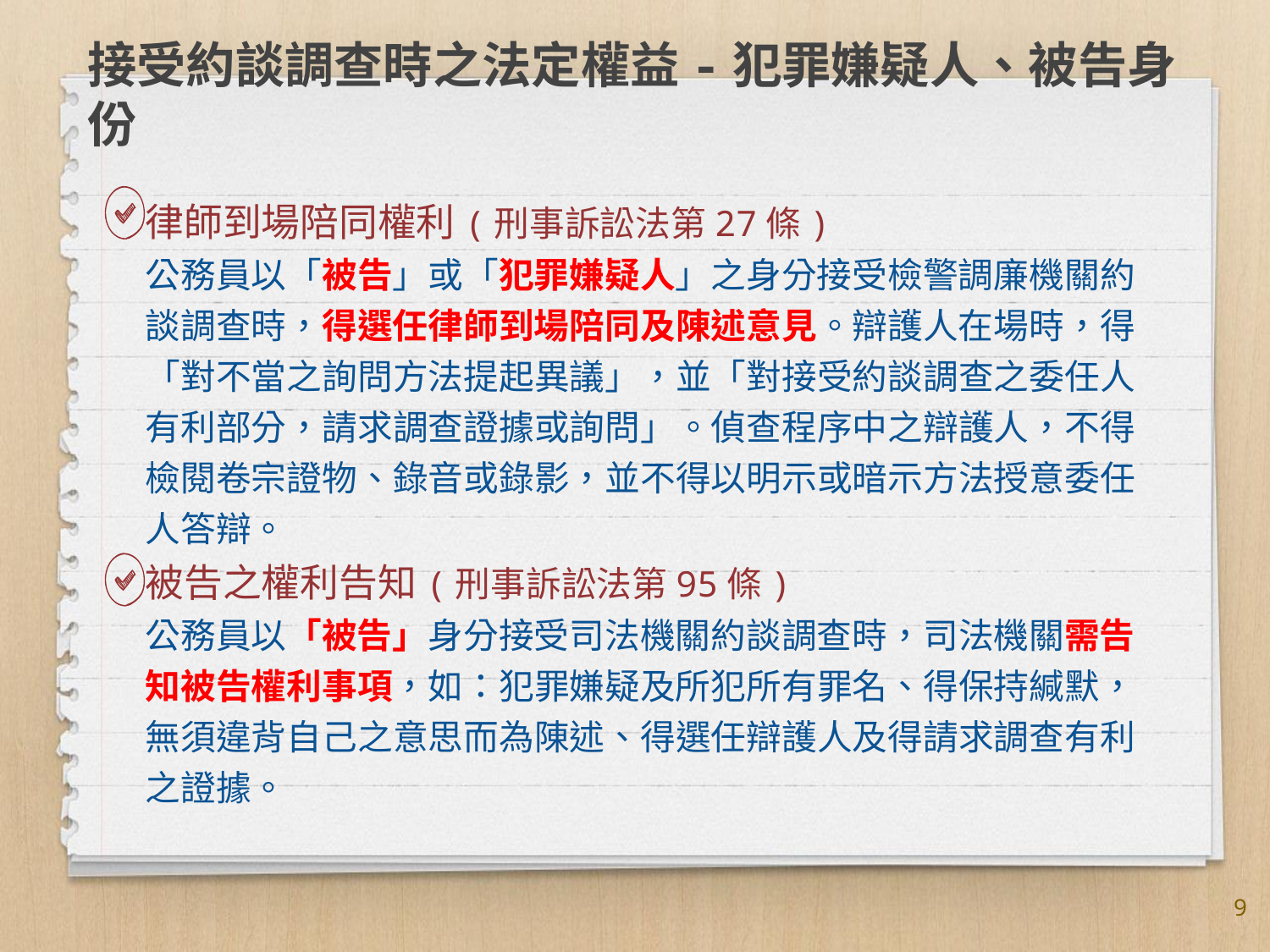

# 接受約談調查時之法定權益-犯罪嫌疑人、被告身份
律師到場陪同權利(刑事訴訟法第27條)
公務員以「被告」或「犯罪嫌疑人」之身分接受檢警調廉機關約談調查時，得選任律師到場陪同及陳述意見。辯護人在場時，得「對不當之詢問方法提起異議」，並「對接受約談調查之委任人有利部分，請求調查證據或詢問」。偵查程序中之辯護人，不得檢閱卷宗證物、錄音或錄影，並不得以明示或暗示方法授意委任人答辯。
被告之權利告知(刑事訴訟法第95條)
公務員以「被告」身分接受司法機關約談調查時，司法機關需告知被告權利事項，如：犯罪嫌疑及所犯所有罪名、得保持緘默，無須違背自己之意思而為陳述、得選任辯護人及得請求調查有利之證據。

9